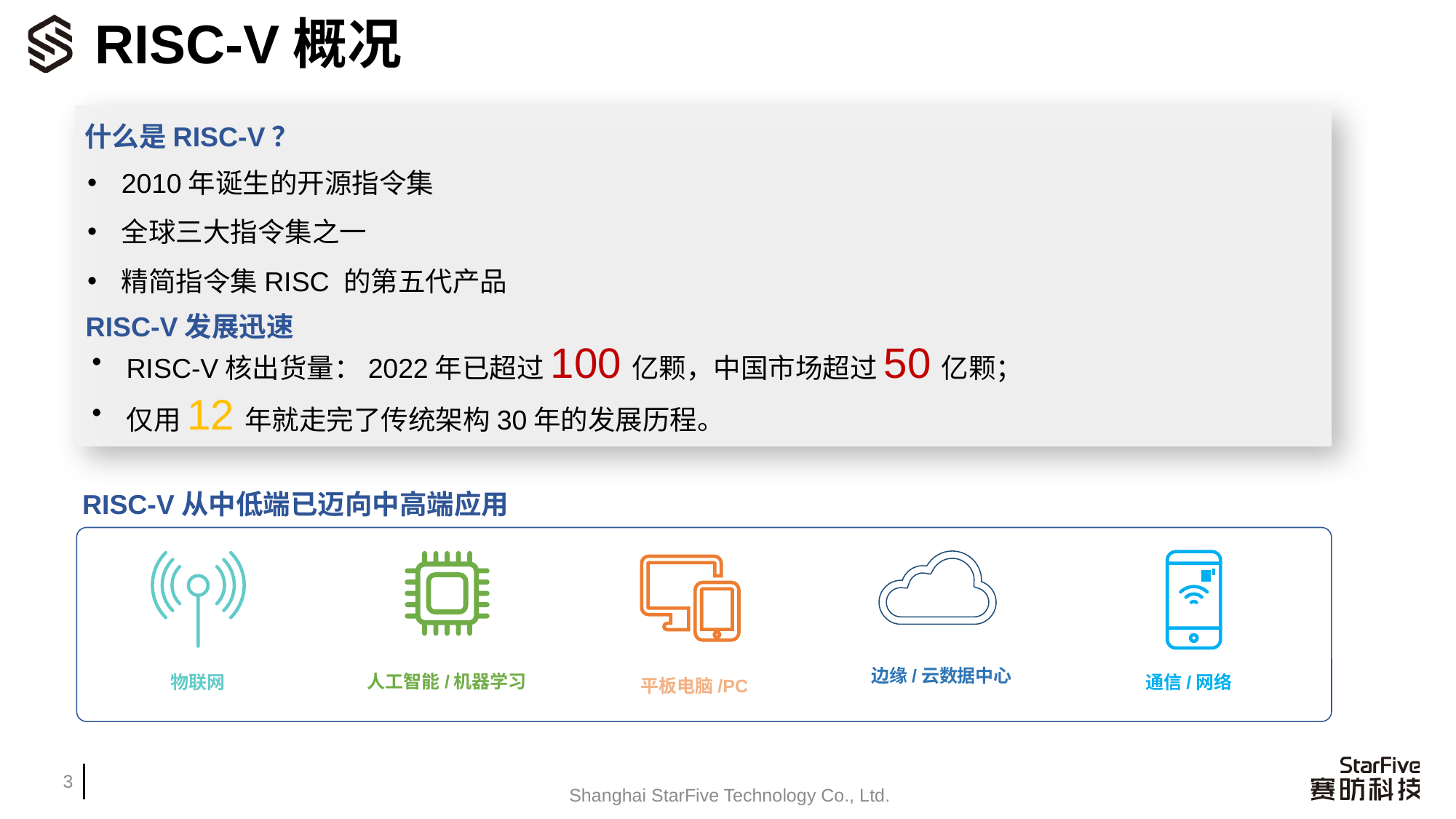

# RISC-V概况
什么是RISC-V？

2010年诞生的开源指令集
全球三大指令集之一
精简指令集RISC 的第五代产品
RISC-V发展迅速
RISC-V核出货量：2022年已超过100亿颗，中国市场超过50亿颗；
仅用12年就走完了传统架构30年的发展历程。
RISC-V从中低端已迈向中高端应用

通信/网络

物联网

人工智能/机器学习

边缘/云数据中心

平板电脑/PC
3